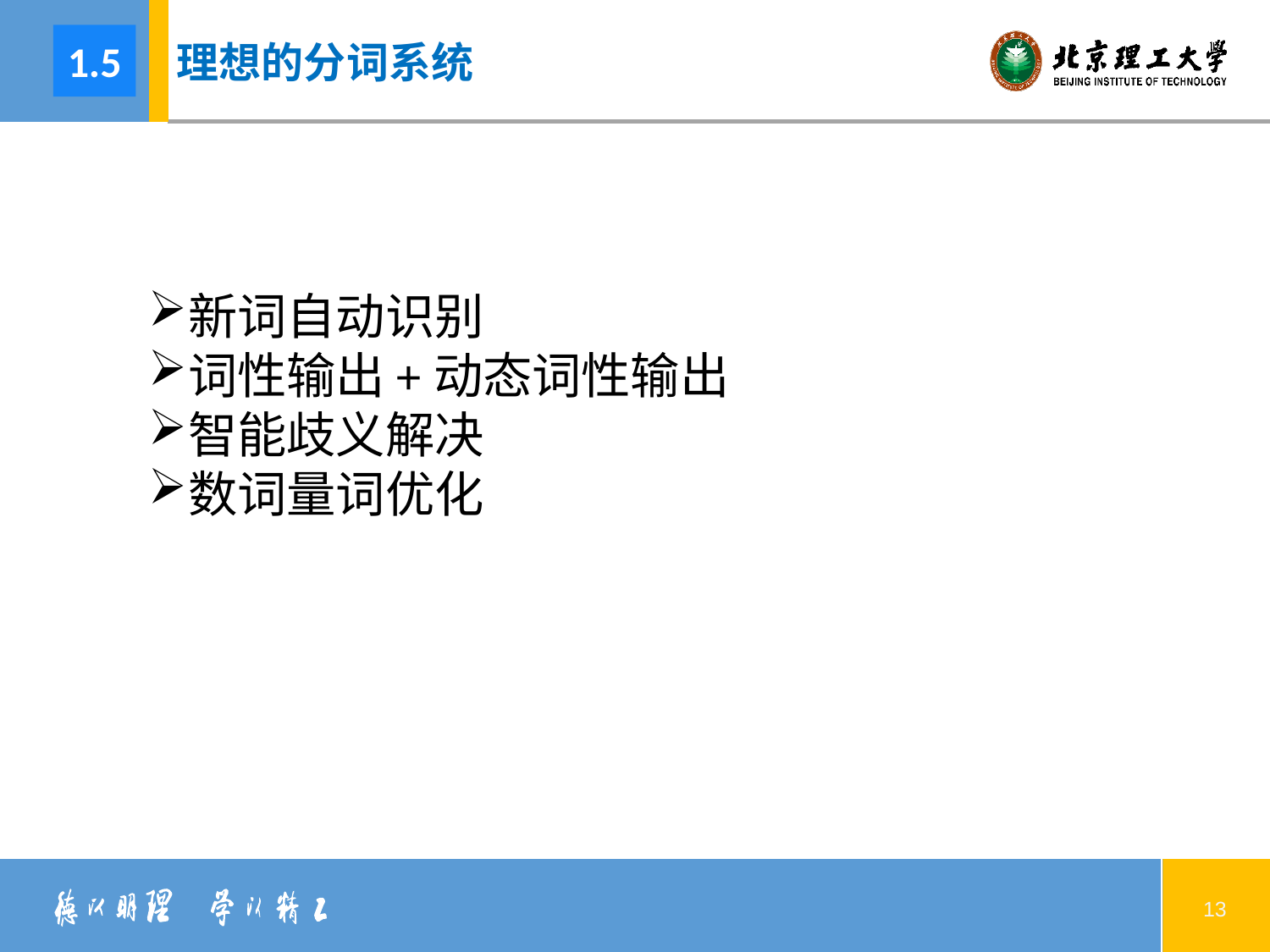

1.5
理想的分词系统
新词自动识别
词性输出+动态词性输出
智能歧义解决
数词量词优化